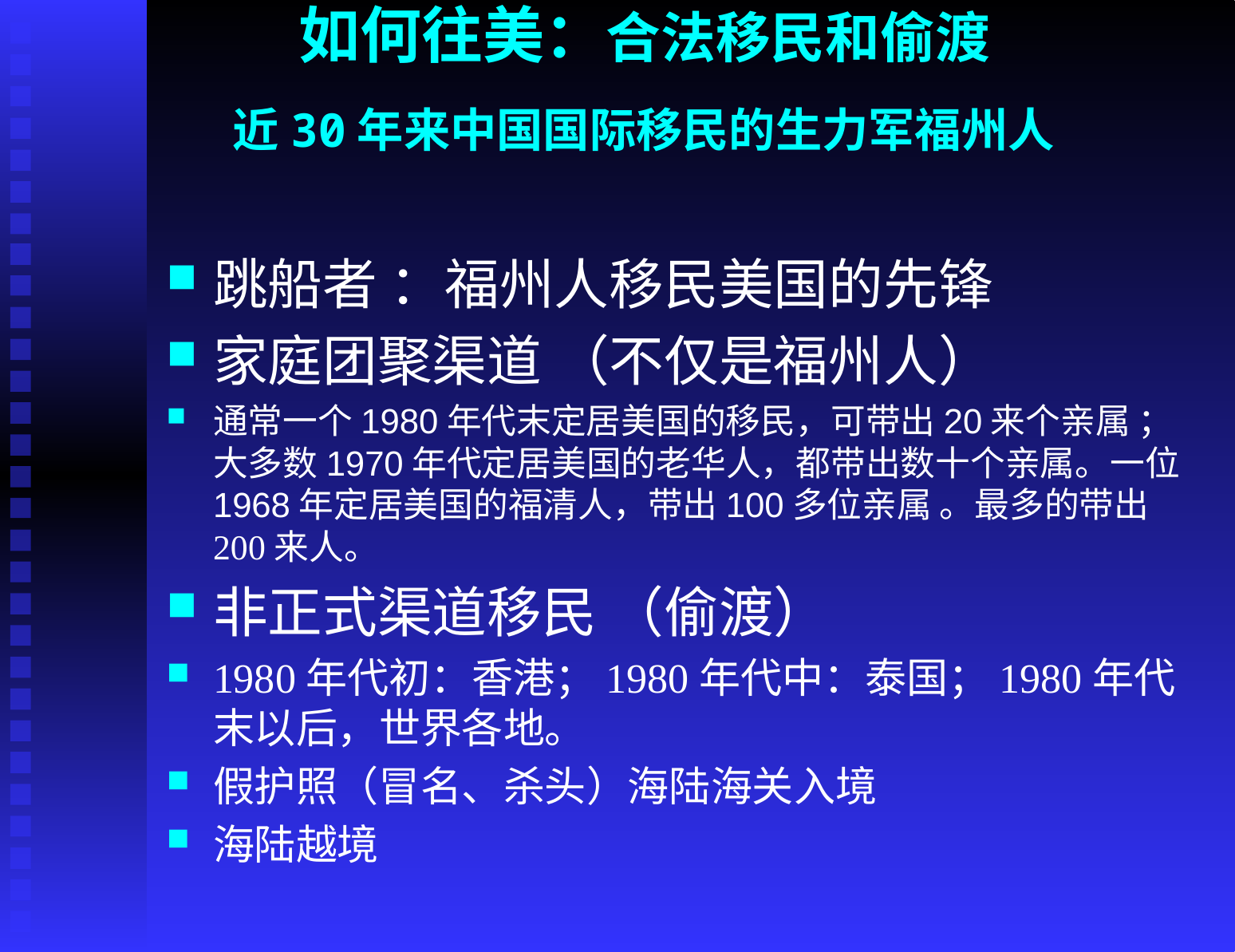

# 如何往美：合法移民和偷渡 近30年来中国国际移民的生力军福州人
跳船者 ：福州人移民美国的先锋
家庭团聚渠道 （不仅是福州人）
通常一个1980年代末定居美国的移民，可带出20来个亲属 ；大多数1970年代定居美国的老华人，都带出数十个亲属。一位1968年定居美国的福清人，带出100多位亲属 。最多的带出200来人。
非正式渠道移民 （偷渡）
1980年代初：香港；1980年代中：泰国；1980年代末以后，世界各地。
假护照（冒名、杀头）海陆海关入境
海陆越境